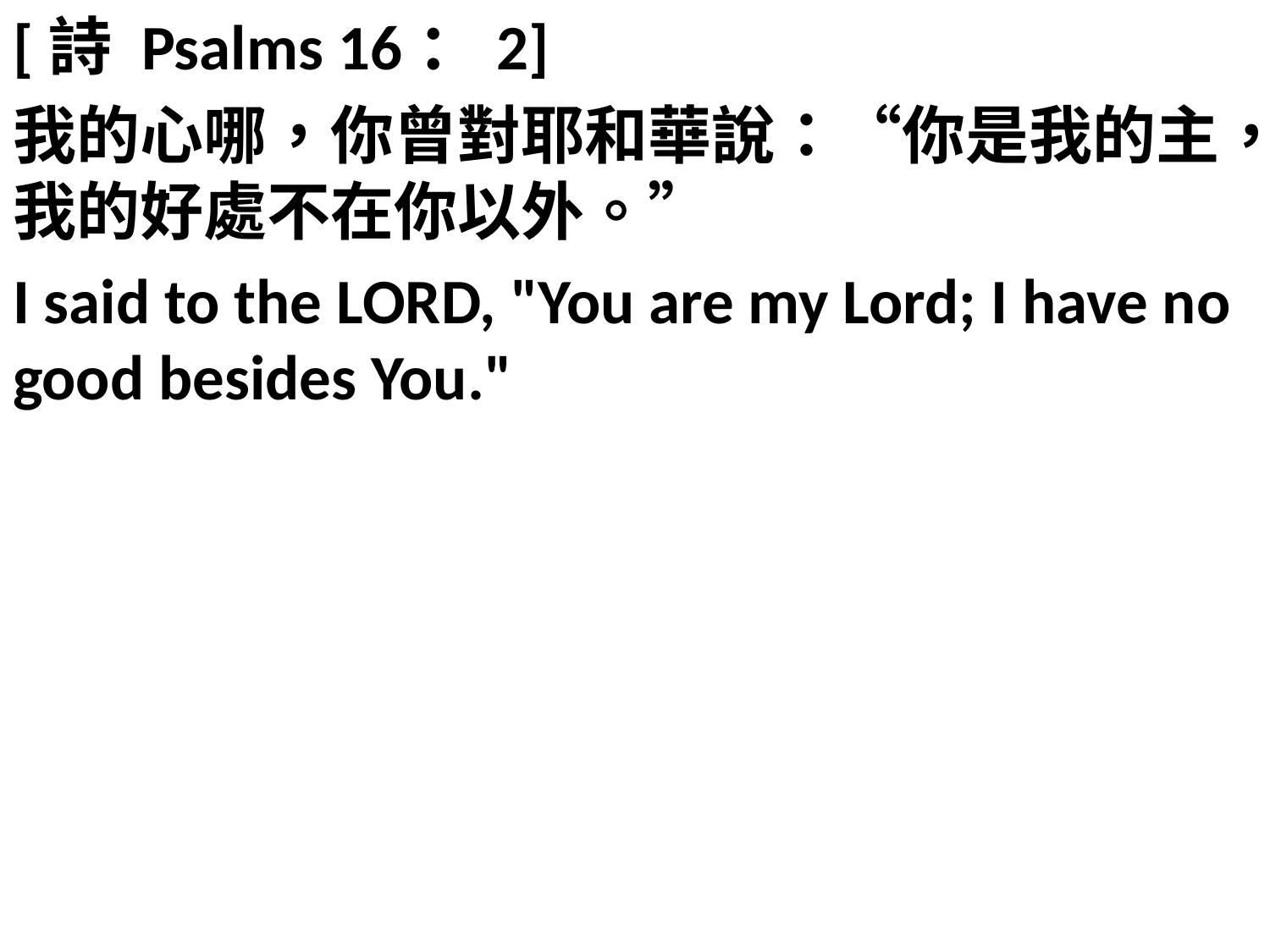

[詩 Psalms 16：2]
我的心哪，你曾對耶和華說：“你是我的主，我的好處不在你以外。”
I said to the LORD, "You are my Lord; I have no good besides You."